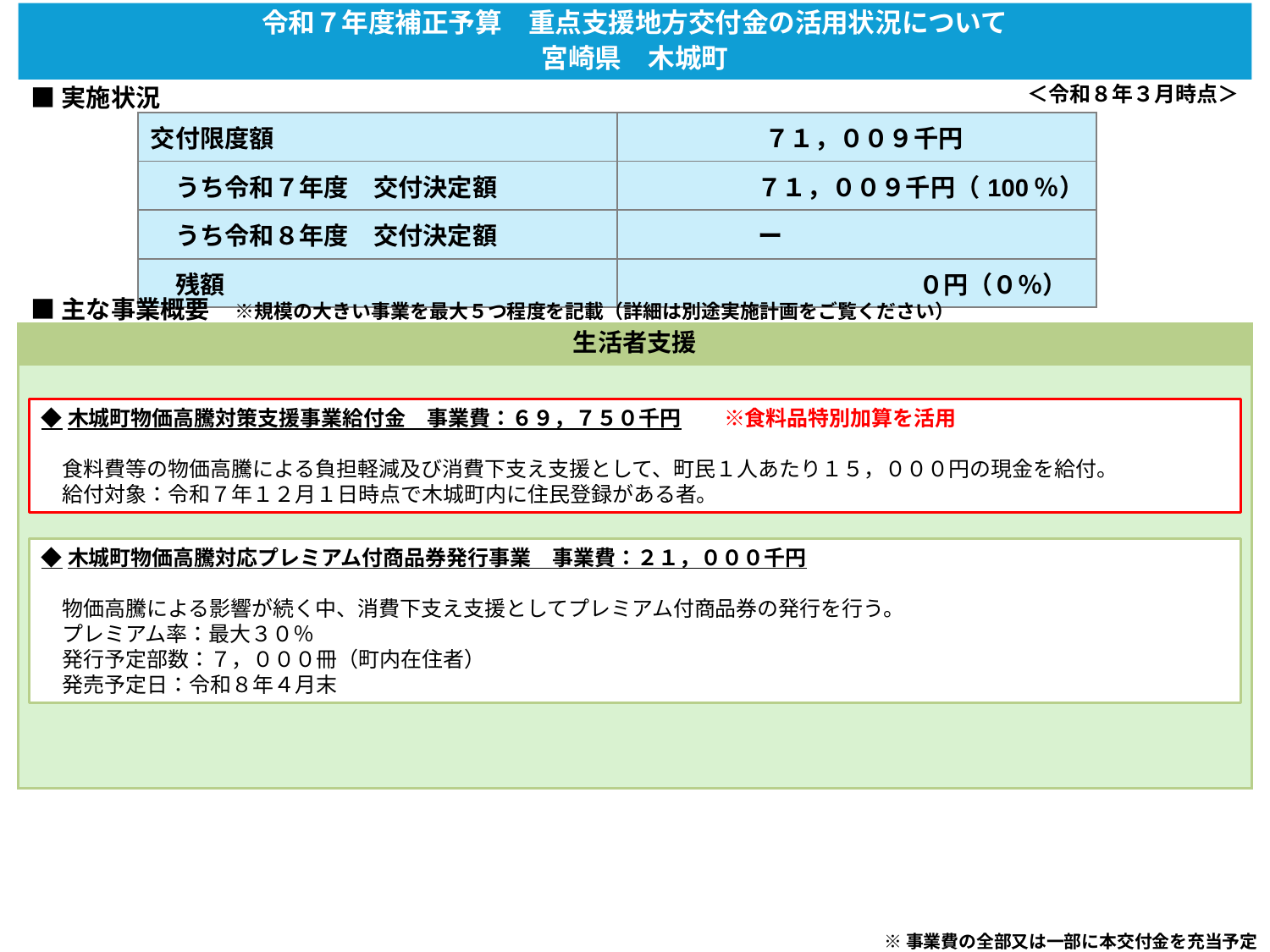

令和７年度補正予算　重点支援地方交付金の活用状況について
宮崎県　木城町
＜令和８年３月時点＞
■実施状況
| 交付限度額 | ７１，００９千円 |
| --- | --- |
| うち令和７年度　交付決定額 | ７１，００９千円（100％） |
| うち令和８年度　交付決定額 | ー |
| 残額 | ０円（０％） |
■主な事業概要　※規模の大きい事業を最大５つ程度を記載（詳細は別途実施計画をご覧ください）
生活者支援

◆木城町物価高騰対策支援事業給付金　事業費：６９，７５０千円　　※食料品特別加算を活用

　食料費等の物価高騰による負担軽減及び消費下支え支援として、町民１人あたり１５，０００円の現金を給付。
　給付対象：令和７年１２月１日時点で木城町内に住民登録がある者。
◆木城町物価高騰対応プレミアム付商品券発行事業　事業費：２１，０００千円

　物価高騰による影響が続く中、消費下支え支援としてプレミアム付商品券の発行を行う。
　プレミアム率：最大３０％
　発行予定部数：７，０００冊（町内在住者）
　発売予定日：令和８年４月末
※事業費の全部又は一部に本交付金を充当予定